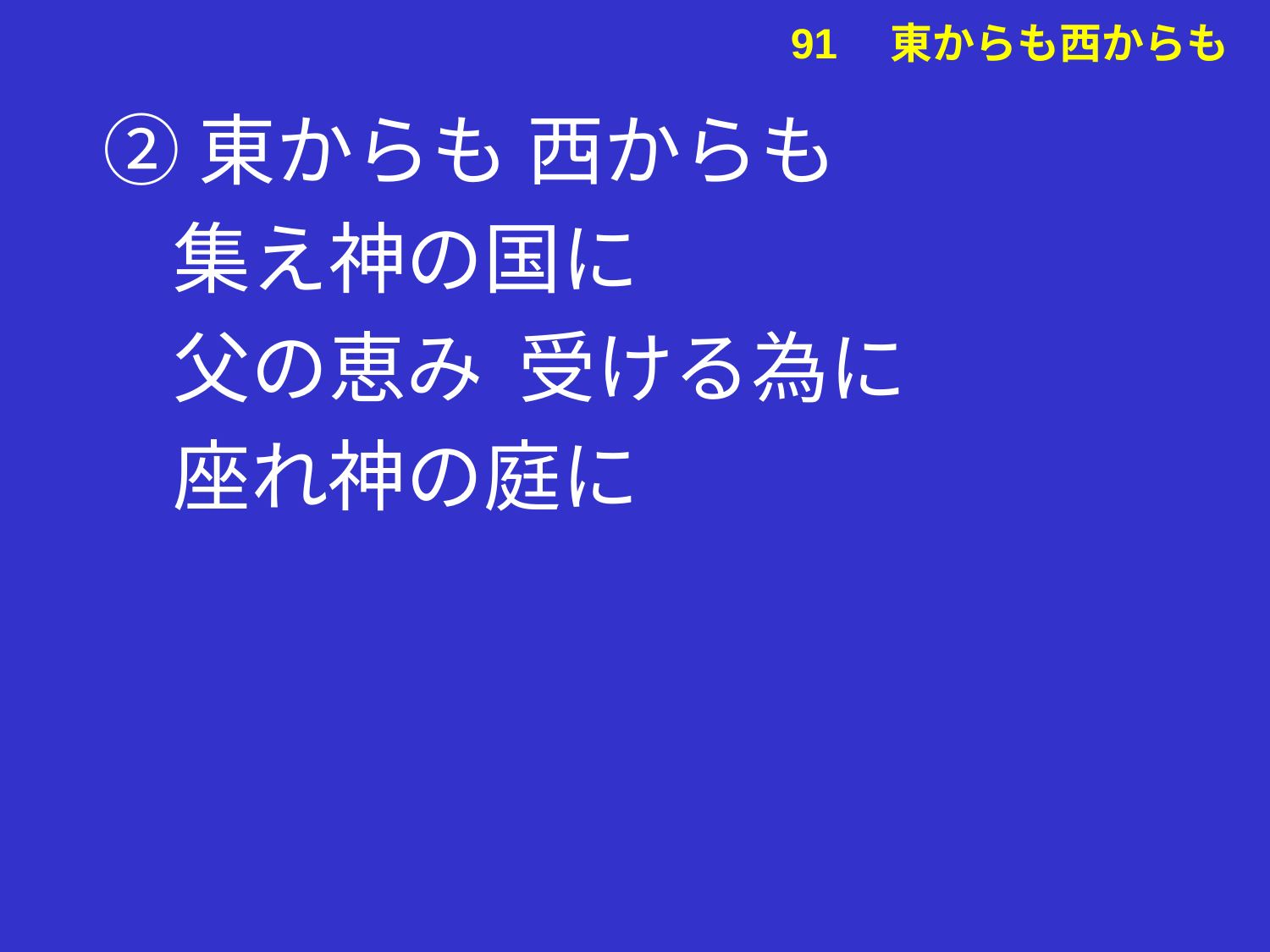

②東からも 西からも
   集え神の国に
   父の恵み  受ける為に
   座れ神の庭に

# 91　東からも西からも